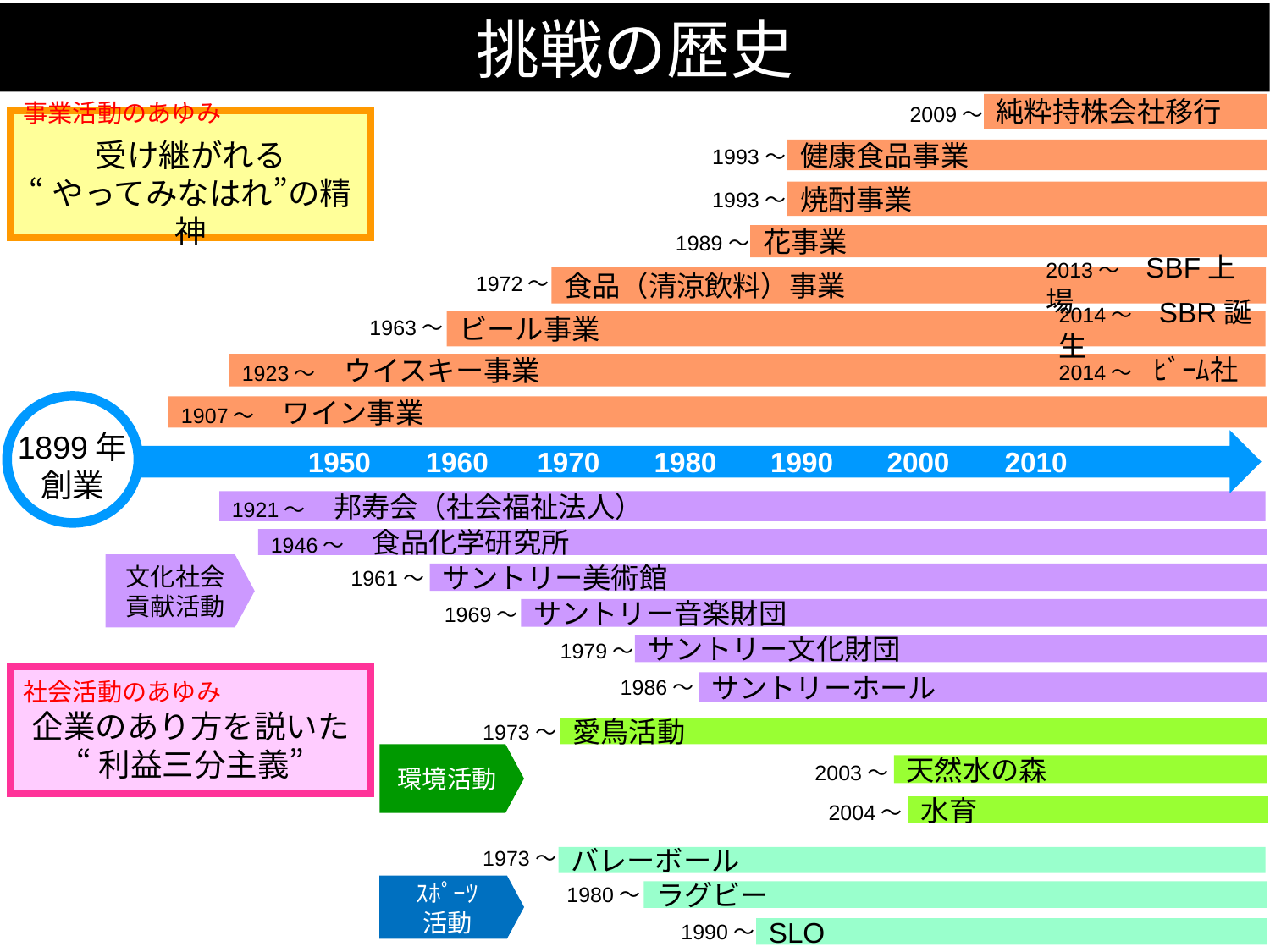

挑戦の歴史
純粋持株会社移行
2009～
事業活動のあゆみ

受け継がれる
“やってみなはれ”の精神
健康食品事業
1993～
焼酎事業
1993～
花事業
1989～
2013～　SBF上場
1972～
食品（清涼飲料）事業
2014～　SBR誕生
ビール事業
1963～
2014～　ﾋﾞｰﾑ社
1923～　ウイスキー事業

1907～　ワイン事業
1899年
創業

1950
1960
1970
1980
1990
2000
2010

1921～　邦寿会（社会福祉法人）
1946～　食品化学研究所
文化社会
貢献活動
1961～
サントリー美術館
1969～
サントリー音楽財団
1979～
サントリー文化財団
社会活動のあゆみ
企業のあり方を説いた
“利益三分主義”
1986～
サントリーホール
愛鳥活動
1973～
環境活動
天然水の森
2003～
水育
2004～
1973～
バレーボール
ｽﾎﾟｰﾂ
活動
ラグビー
1980～
1990～
SLO